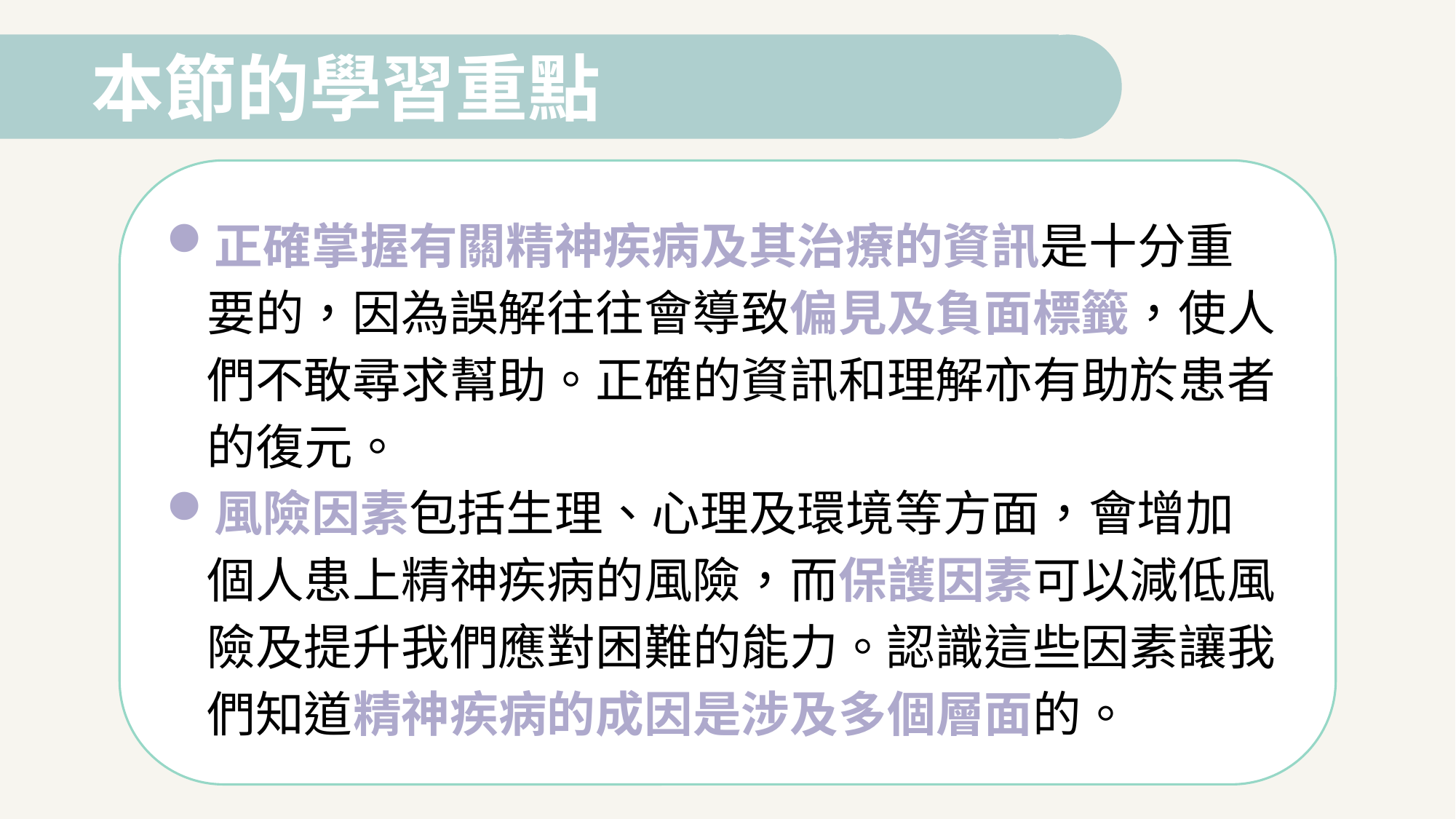

本節的學習重點

正確掌握有關精神疾病及其治療的資訊是十分重要的，因為誤解往往會導致偏見及負面標籤，使人們不敢尋求幫助。正確的資訊和理解亦有助於患者的復元。
風險因素包括生理、心理及環境等方面，會增加個人患上精神疾病的風險，而保護因素可以減低風險及提升我們應對困難的能力。認識這些因素讓我們知道精神疾病的成因是涉及多個層面的。